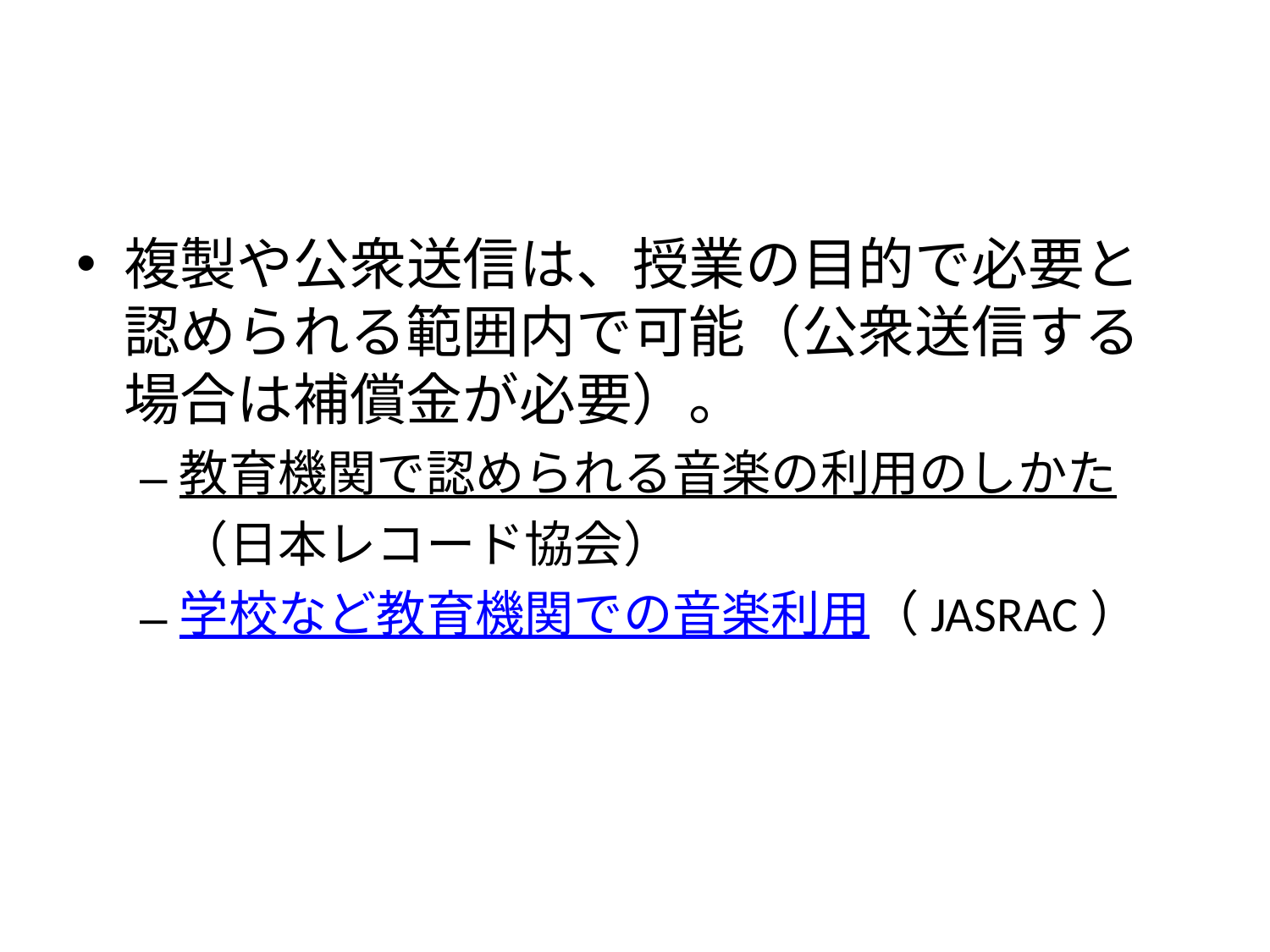

#
複製や公衆送信は、授業の目的で必要と認められる範囲内で可能（公衆送信する場合は補償金が必要）。
教育機関で認められる音楽の利用のしかた（日本レコード協会）
学校など教育機関での音楽利用（JASRAC）